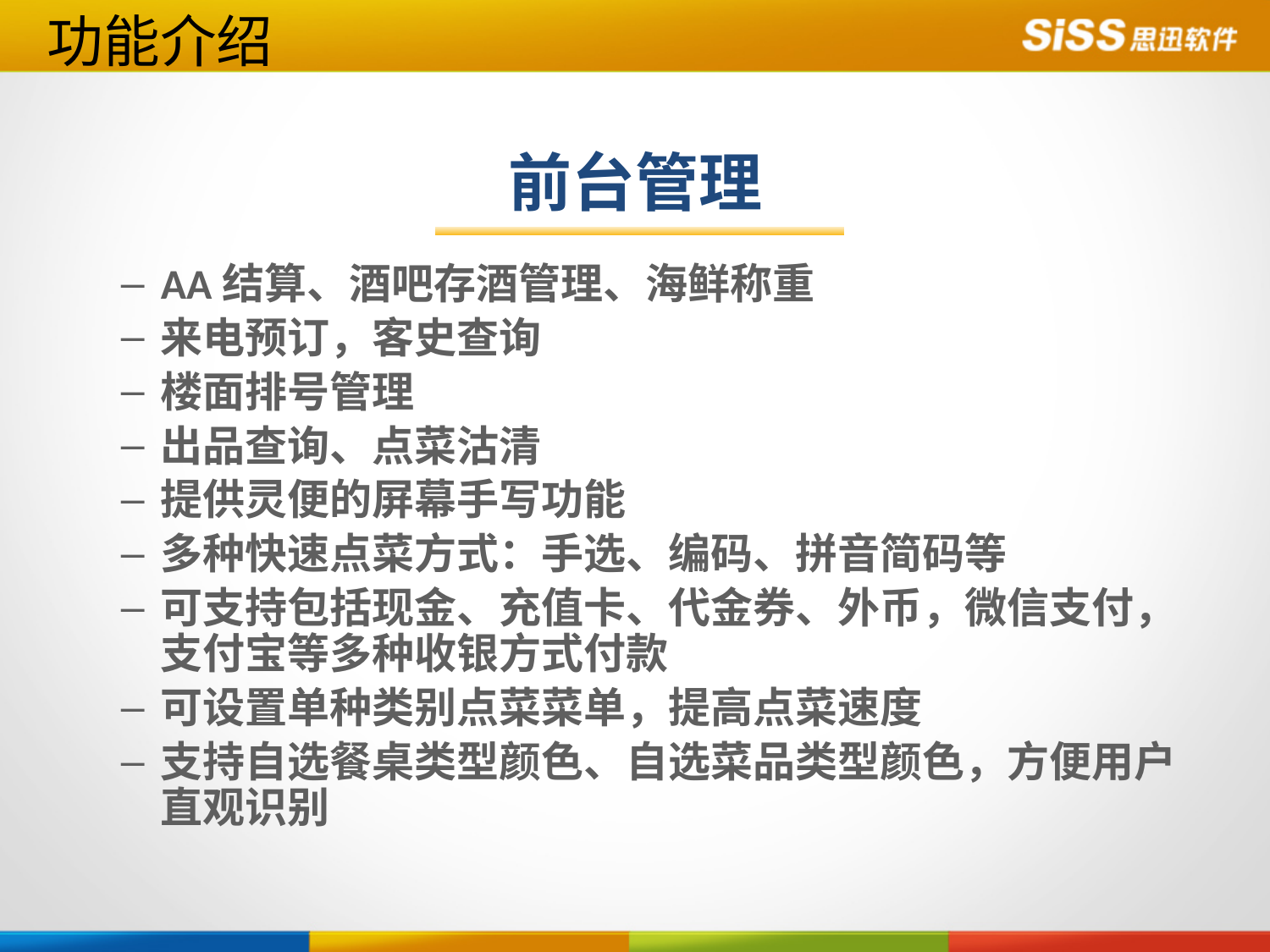

功能介绍
前台管理

AA结算、酒吧存酒管理、海鲜称重
来电预订，客史查询
楼面排号管理
出品查询、点菜沽清
提供灵便的屏幕手写功能
多种快速点菜方式：手选、编码、拼音简码等
可支持包括现金、充值卡、代金券、外币，微信支付，支付宝等多种收银方式付款
可设置单种类别点菜菜单，提高点菜速度
支持自选餐桌类型颜色、自选菜品类型颜色，方便用户直观识别